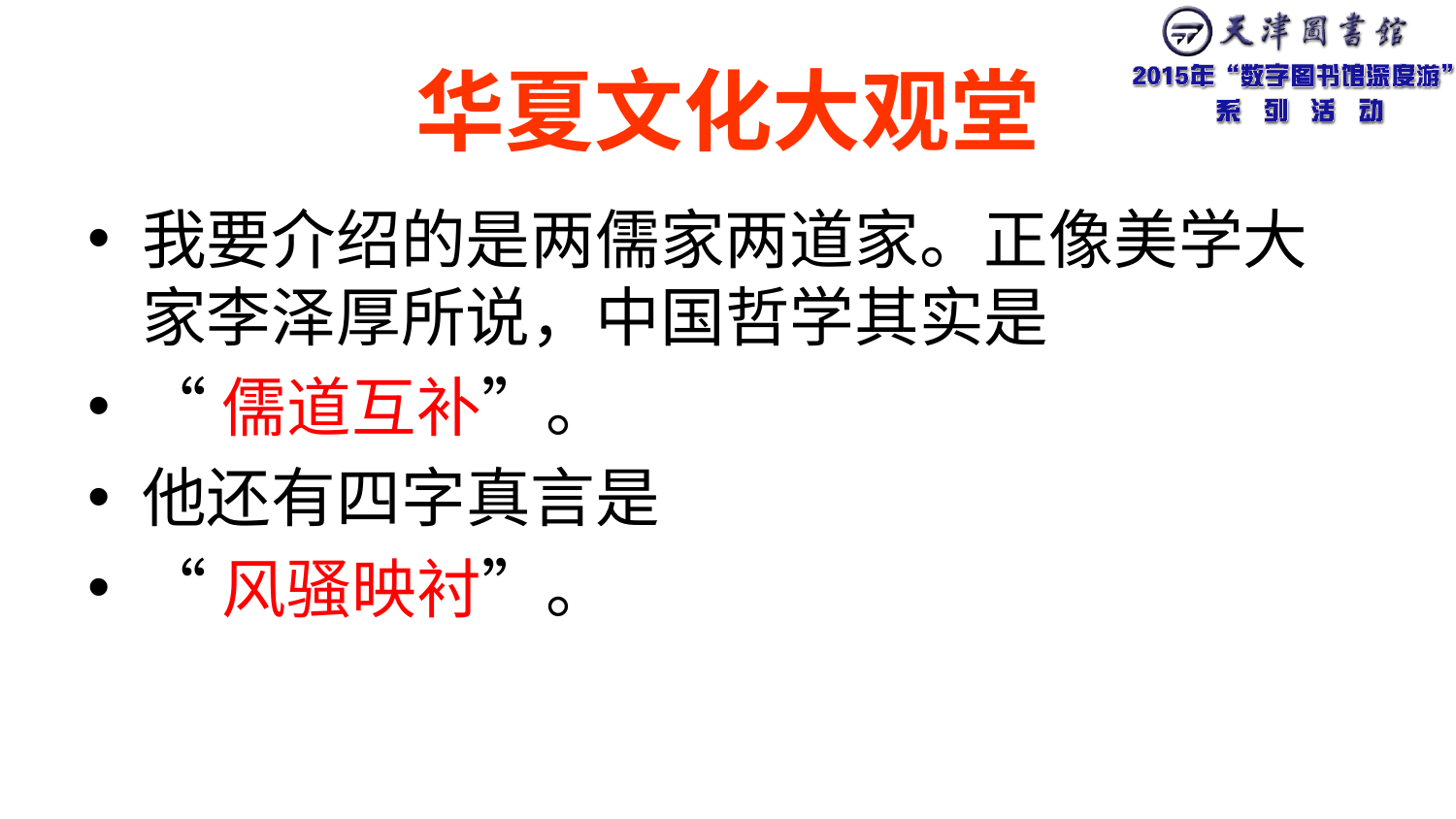

# 华夏文化大观堂
我要介绍的是两儒家两道家。正像美学大家李泽厚所说，中国哲学其实是
“儒道互补”。
他还有四字真言是
“风骚映衬”。